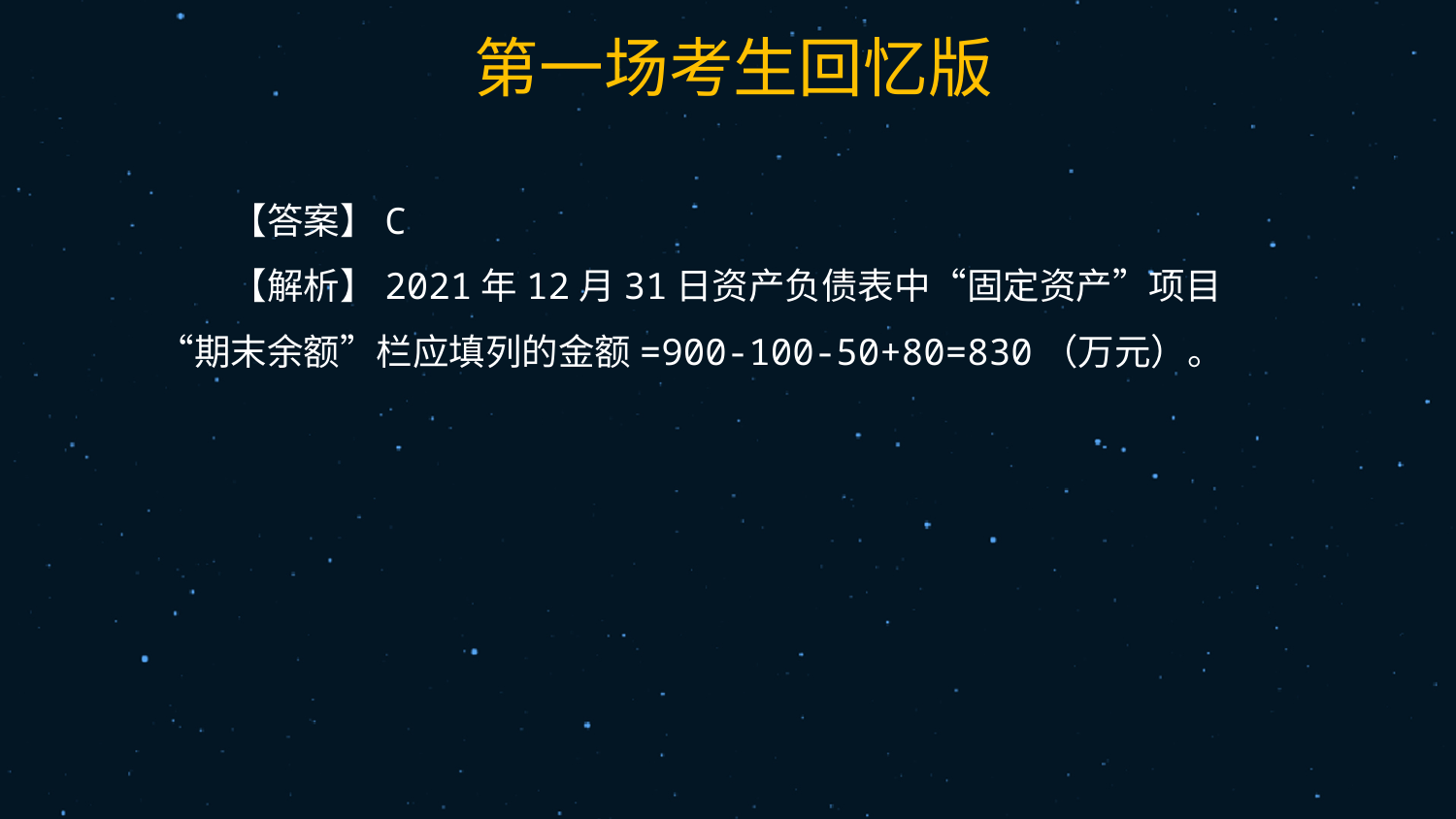

51
【答案】C
【解析】2021年12月31日资产负债表中“固定资产”项目“期末余额”栏应填列的金额=900-100-50+80=830（万元）。